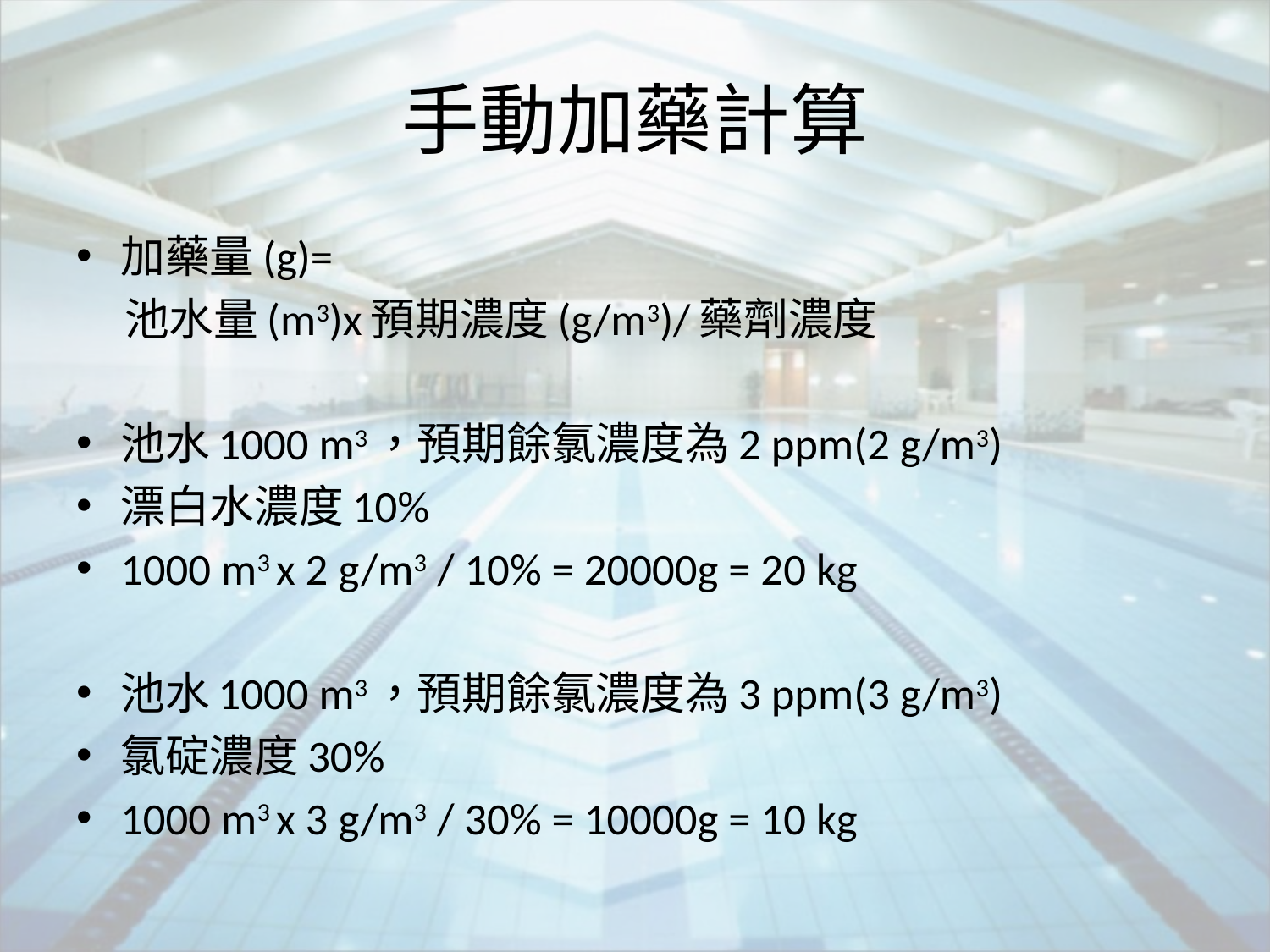

# 手動加藥計算
加藥量(g)=
    池水量(m3)x預期濃度(g/m3)/藥劑濃度

池水1000 m3，預期餘氯濃度為2 ppm(2 g/m3)
漂白水濃度10%
1000 m3 x 2 g/m3 / 10% = 20000g = 20 kg

池水1000 m3，預期餘氯濃度為3 ppm(3 g/m3)
氯碇濃度30%
1000 m3 x 3 g/m3 / 30% = 10000g = 10 kg